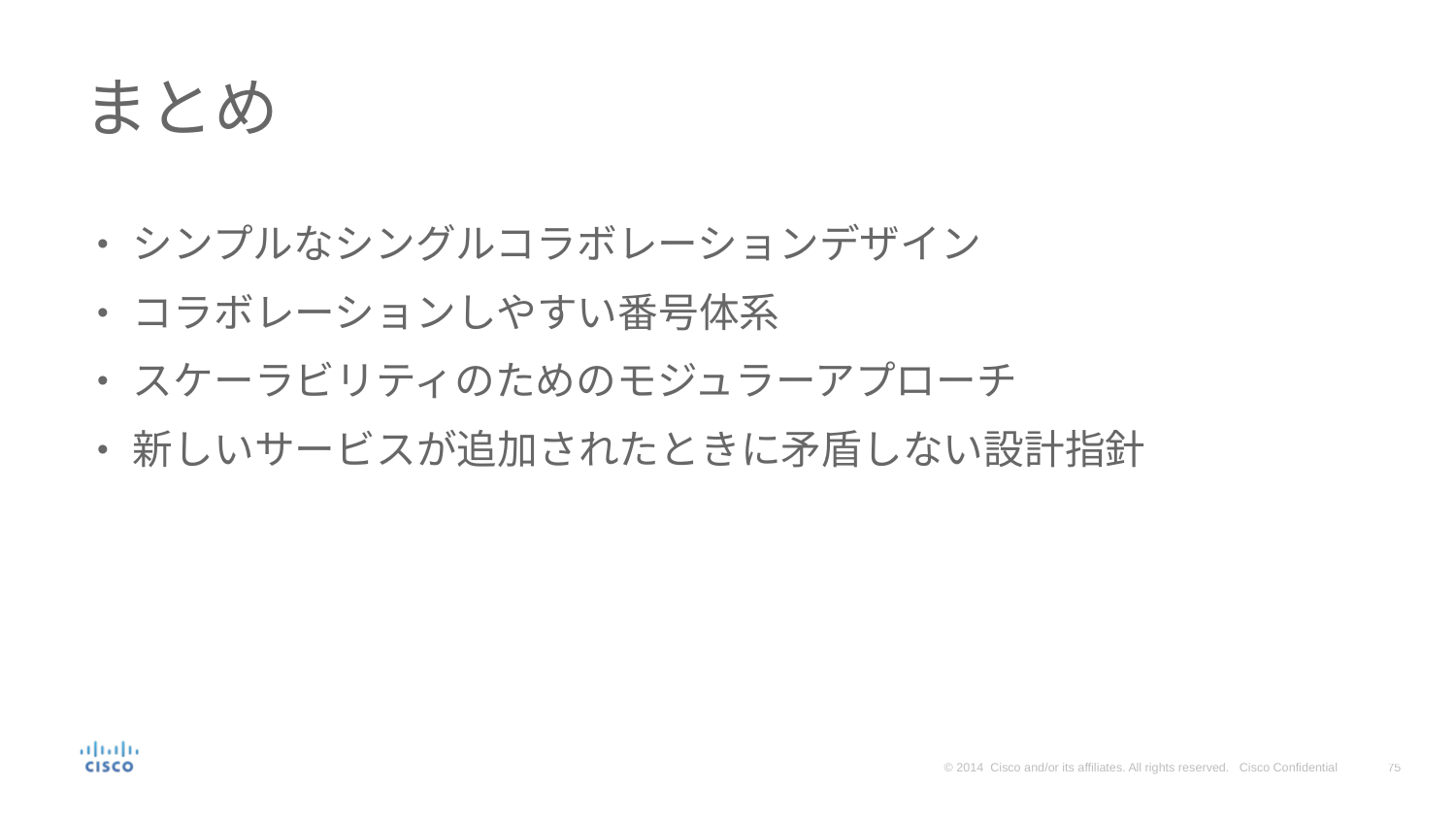

# まとめ
シンプルなシングルコラボレーションデザイン
コラボレーションしやすい番号体系
スケーラビリティのためのモジュラーアプローチ
新しいサービスが追加されたときに矛盾しない設計指針